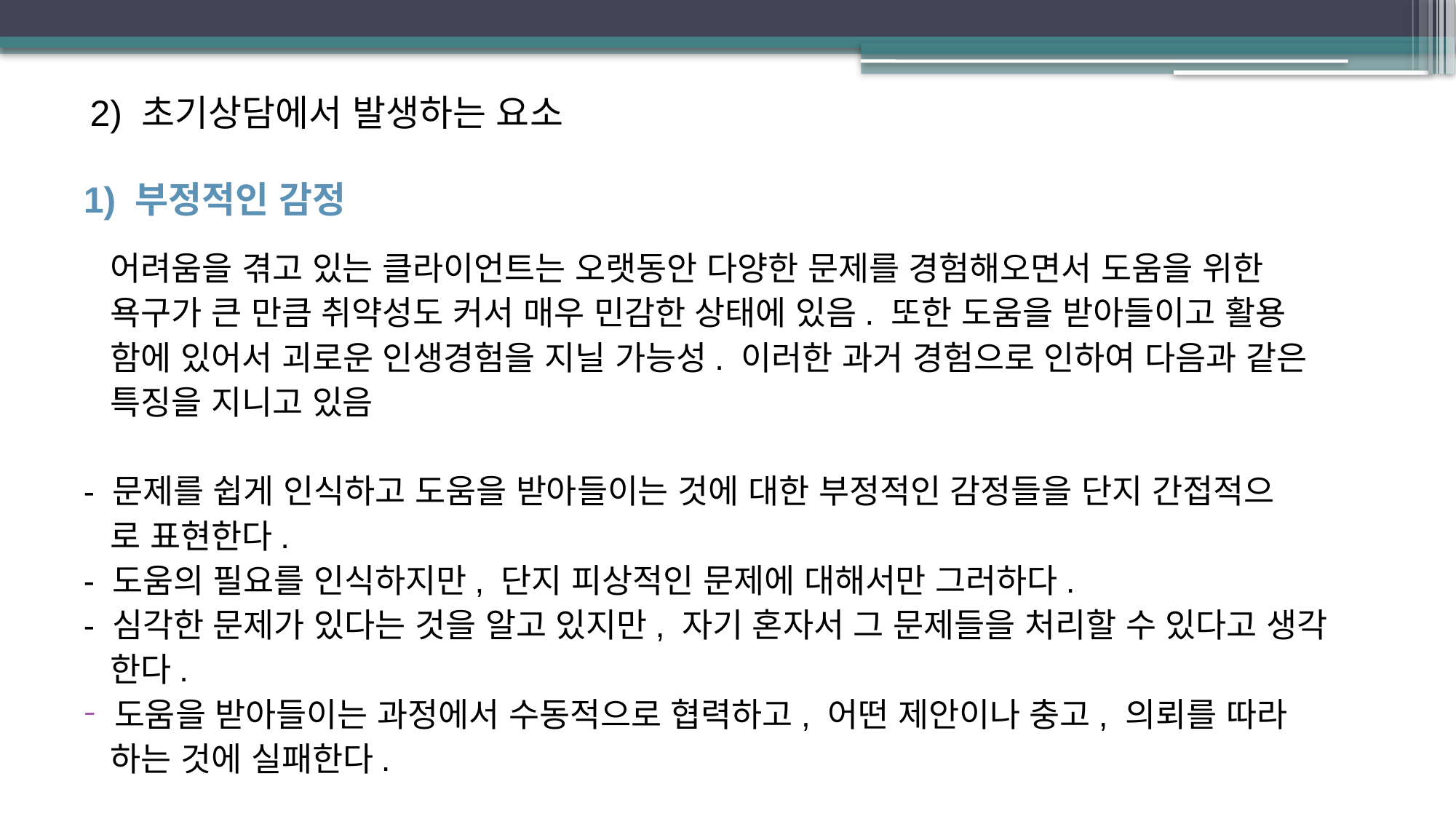

2) 초기상담에서 발생하는 요소
1) 부정적인 감정

  어려움을 겪고 있는 클라이언트는 오랫동안 다양한 문제를 경험해오면서 도움을 위한
  욕구가 큰 만큼 취약성도 커서 매우 민감한 상태에 있음. 또한 도움을 받아들이고 활용
  함에 있어서 괴로운 인생경험을 지닐 가능성. 이러한 과거 경험으로 인하여 다음과 같은
  특징을 지니고 있음

- 문제를 쉽게 인식하고 도움을 받아들이는 것에 대한 부정적인 감정들을 단지 간접적으
  로 표현한다.
- 도움의 필요를 인식하지만, 단지 피상적인 문제에 대해서만 그러하다.
- 심각한 문제가 있다는 것을 알고 있지만, 자기 혼자서 그 문제들을 처리할 수 있다고 생각
  한다.
도움을 받아들이는 과정에서 수동적으로 협력하고, 어떤 제안이나 충고, 의뢰를 따라
  하는 것에 실패한다.